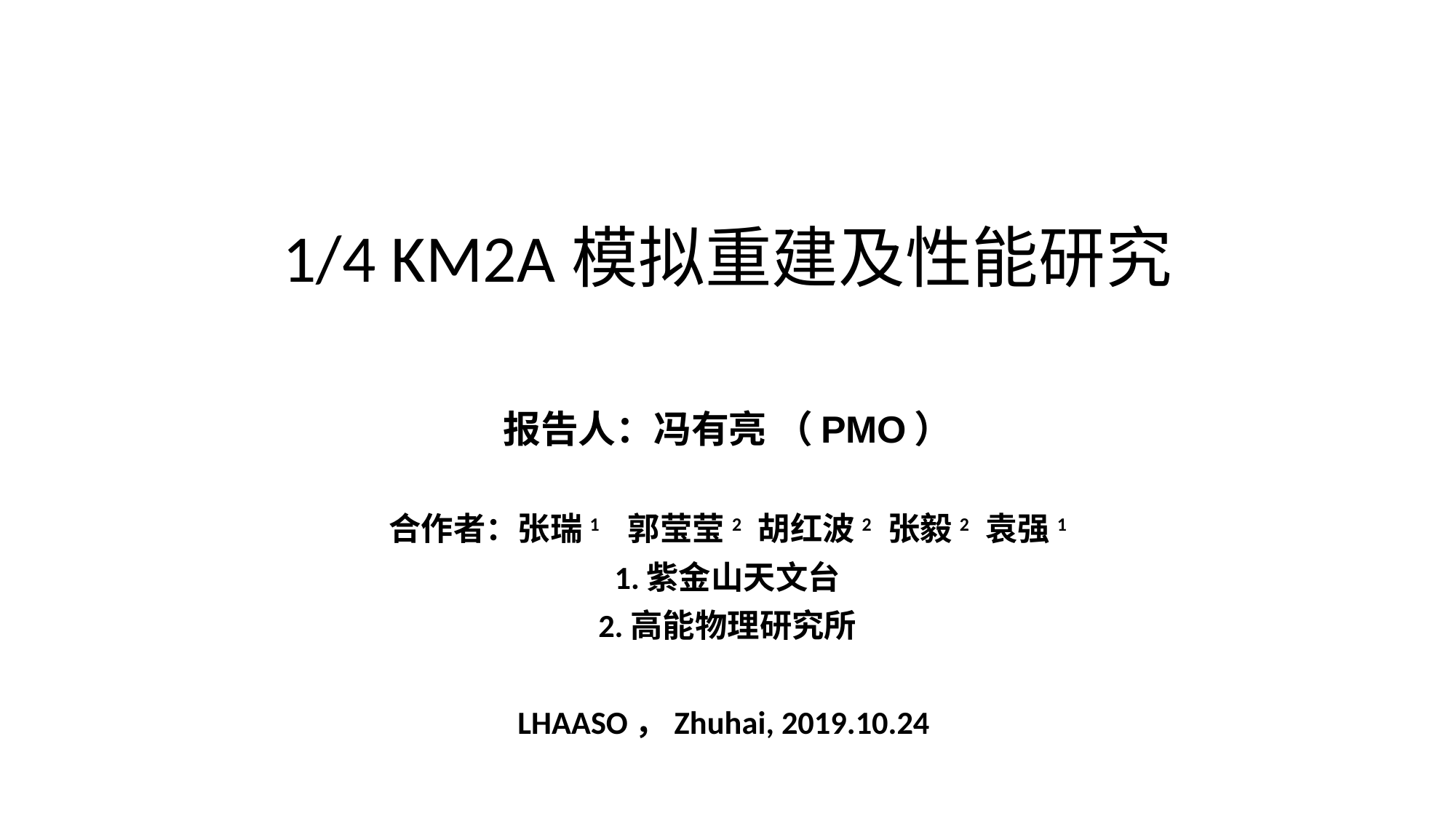

# 1/4 KM2A模拟重建及性能研究
报告人：冯有亮 （PMO）

合作者：张瑞1   郭莹莹2   胡红波2   张毅2   袁强1
1.紫金山天文台
2.高能物理研究所

LHAASO，Zhuhai, 2019.10.24